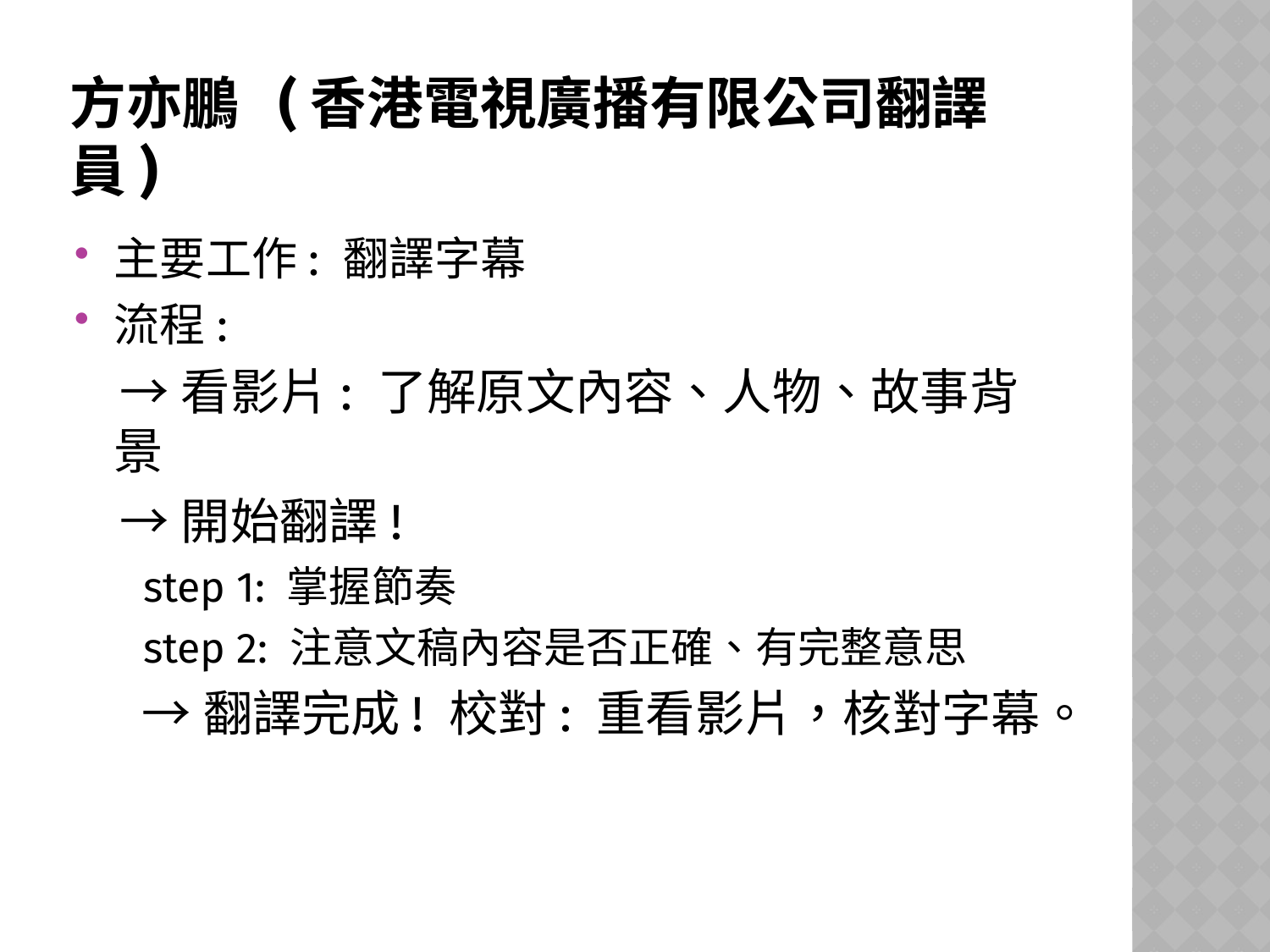

# 方亦鵬  (香港電視廣播有限公司翻譯員)
主要工作: 翻譯字幕
流程:
    →看影片: 了解原文內容、人物、故事背景
    →開始翻譯!
      step 1: 掌握節奏
      step 2: 注意文稿內容是否正確、有完整意思
      →翻譯完成! 校對: 重看影片，核對字幕。